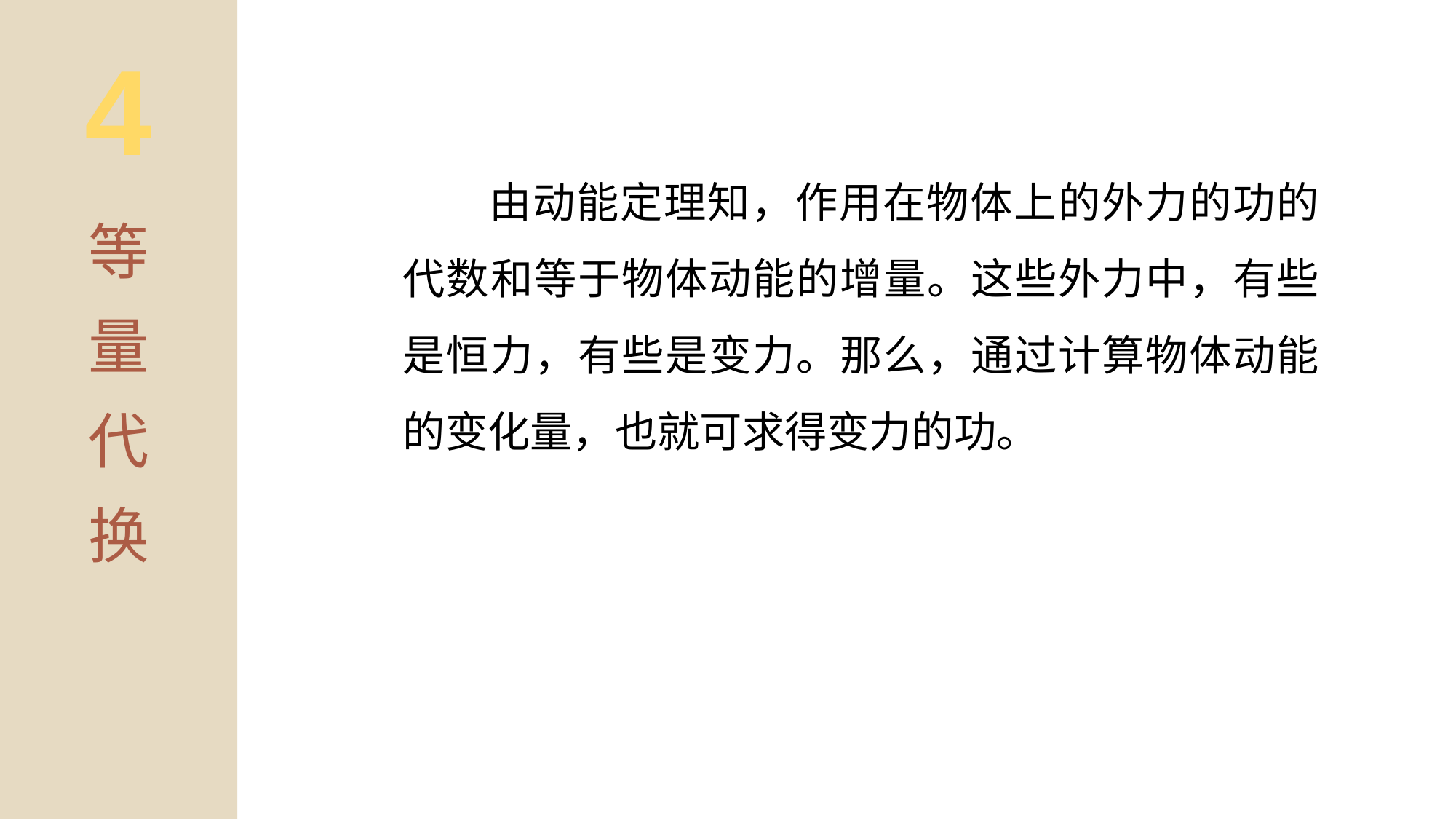

4
由动能定理知，作用在物体上的外力的功的代数和等于物体动能的增量。这些外力中，有些是恒力，有些是变力。那么，通过计算物体动能的变化量，也就可求得变力的功。

等
量
代
换